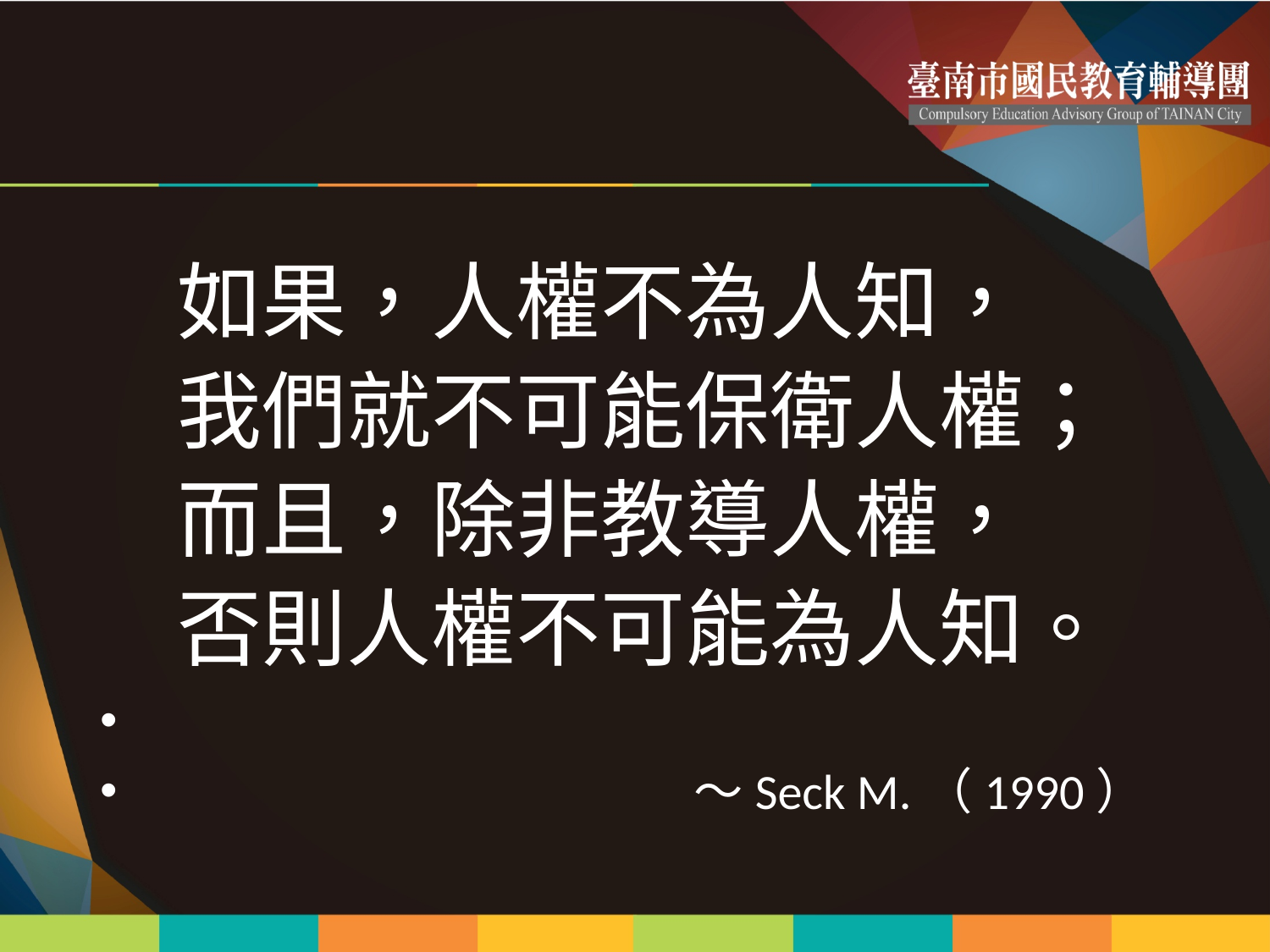

#
   如果，人權不為人知，
   我們就不可能保衛人權；
   而且，除非教導人權，
   否則人權不可能為人知。

                                                  ～Seck M.（1990）